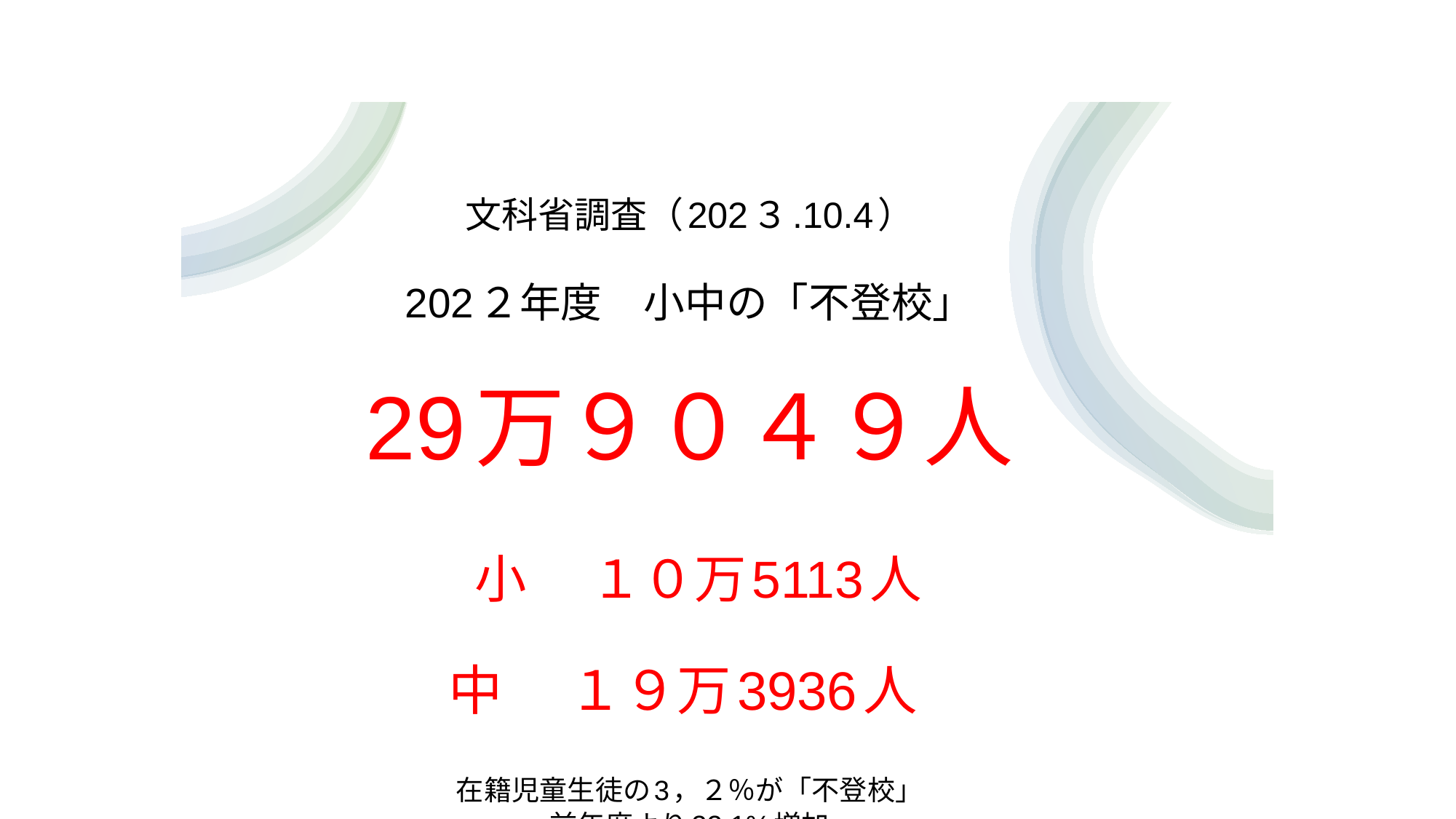

文科省調査（202３.10.4）

202２年度　小中の「不登校」

29万９０４９人

 小　 １０万5113人

　　　　中　 １９万3936人

在籍児童生徒の3，２％が「不登校」
前年度より22.1%増加